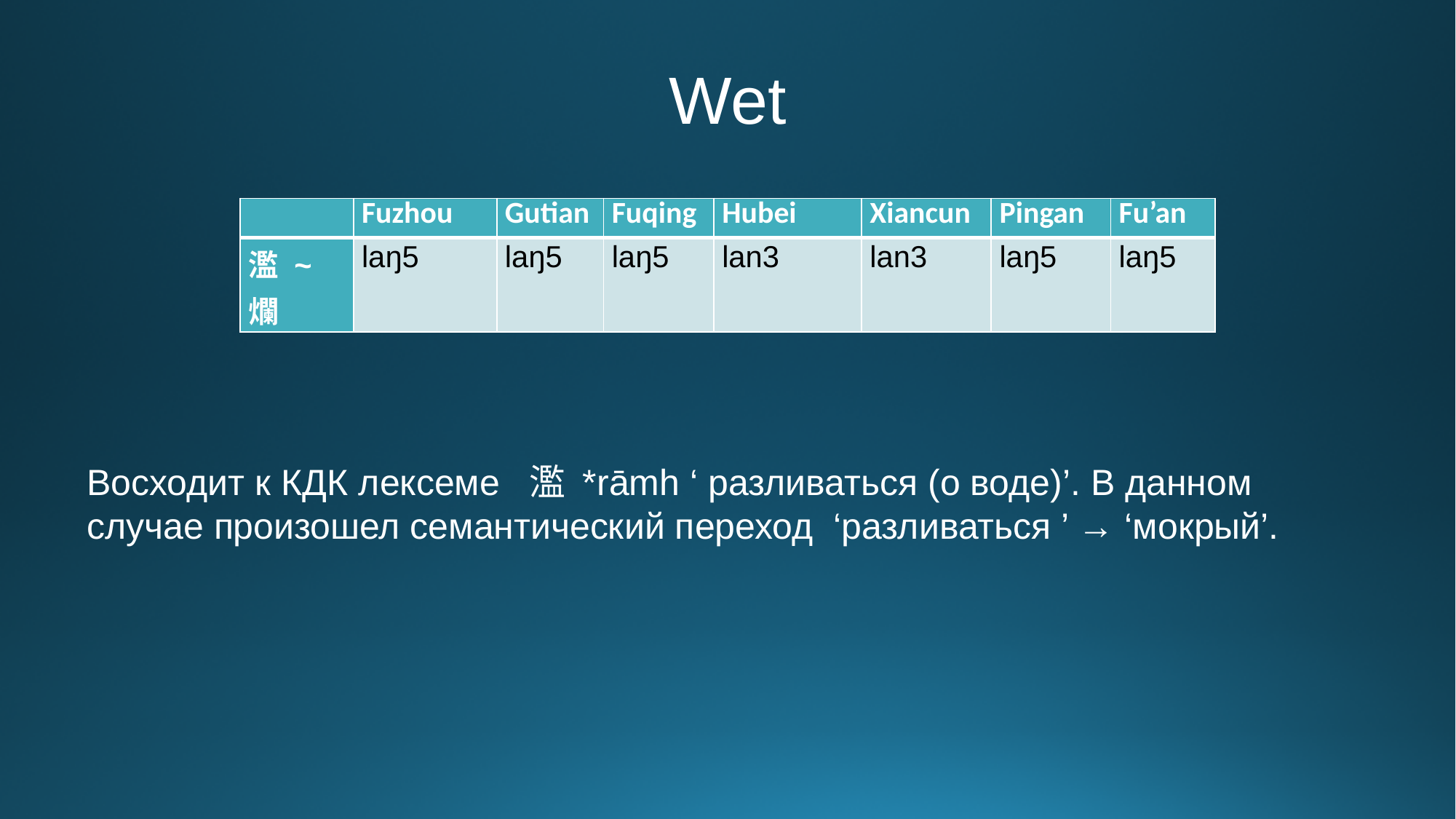

# Wet
|  | Fuzhou | Gutian | Fuqing | Hubei | Xiancun | Pingan | Fu’an |
| --- | --- | --- | --- | --- | --- | --- | --- |
| 濫 ~爛 | laŋ5 | laŋ5 | laŋ5 | lan3 | lan3 | laŋ5 | laŋ5 |
Восходит к КДК лексеме  濫 *rāmh ‘ разливаться (о воде)’. В данном случае произошел семантический переход  ‘разливаться ’ → ‘мокрый’.